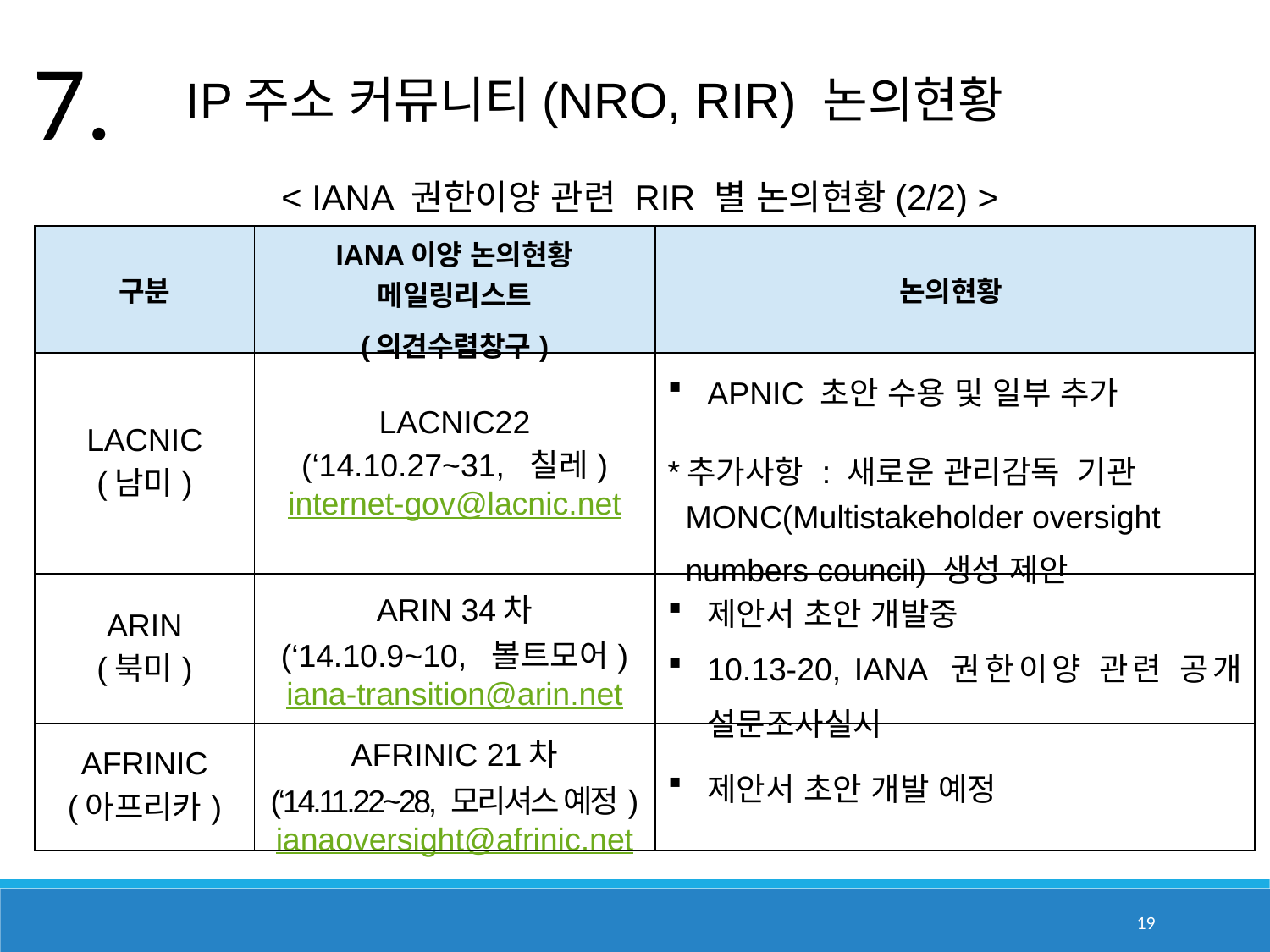

7.
     IP주소 커뮤니티(NRO, RIR) 논의현황
< IANA 권한이양 관련 RIR 별 논의현황(2/2) >
| 구분 | IANA이양 논의현황 메일링리스트 (의견수렴창구) | 논의현황 |
| --- | --- | --- |
| LACNIC (남미) | LACNIC22 (‘14.10.27~31, 칠레) internet-gov@lacnic.net | APNIC 초안 수용 및 일부 추가 \*추가사항 : 새로운 관리감독 기관 MONC(Multistakeholder oversight numbers council) 생성 제안 |
| ARIN (북미) | ARIN 34차 (‘14.10.9~10, 볼트모어) iana-transition@arin.net | 제안서 초안 개발중 10.13-20, IANA 권한이양 관련 공개 설문조사실시 |
| AFRINIC (아프리카) | AFRINIC 21차 (‘14.11.22~28, 모리셔스 예정) ianaoversight@afrinic.net | 제안서 초안 개발 예정 |
19